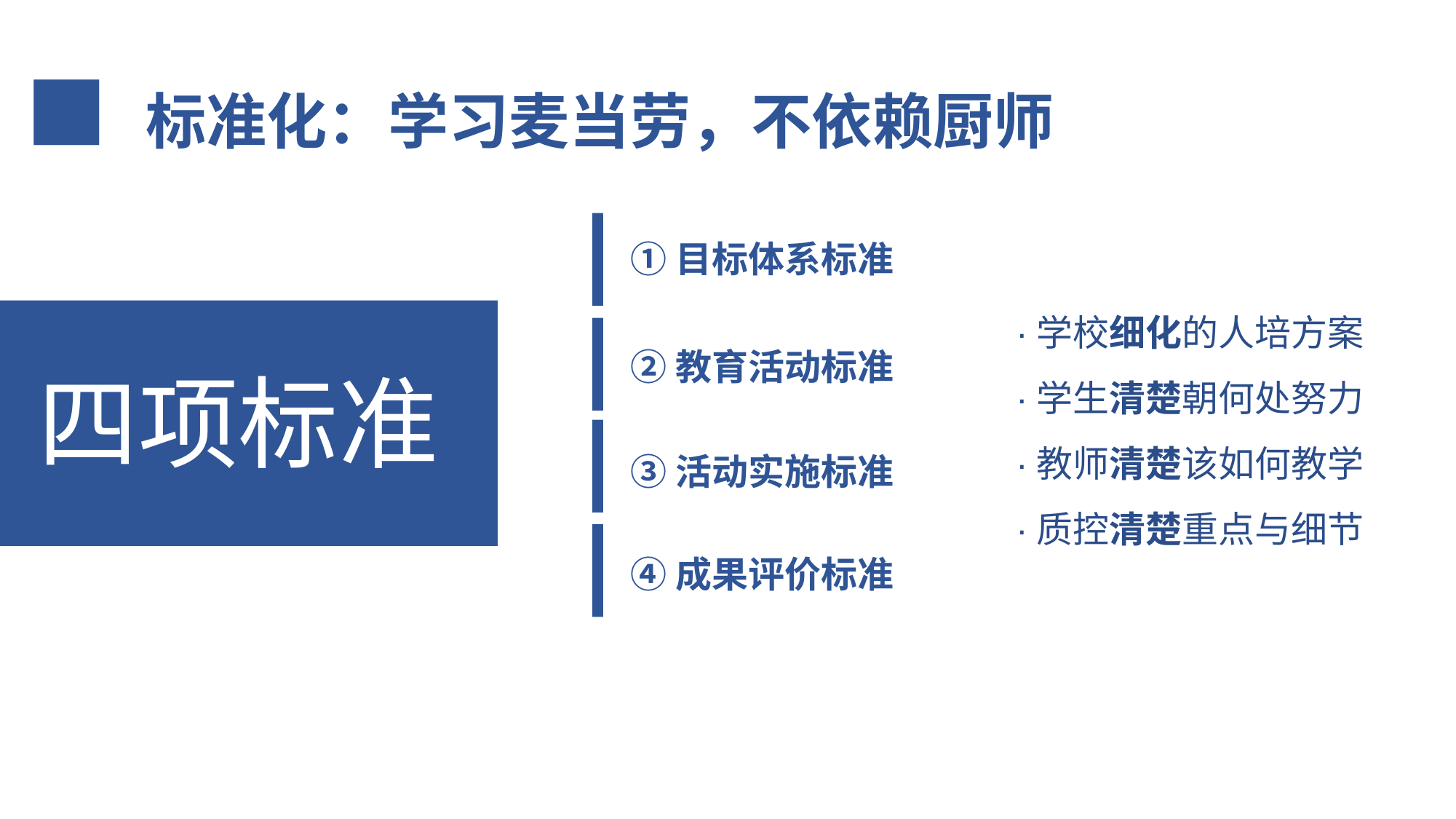

■ 标准化：学习麦当劳，不依赖厨师
①目标体系标准

·学校细化的人培方案
·学生清楚朝何处努力
·教师清楚该如何教学
·质控清楚重点与细节

四项标准
②教育活动标准

③活动实施标准

④成果评价标准